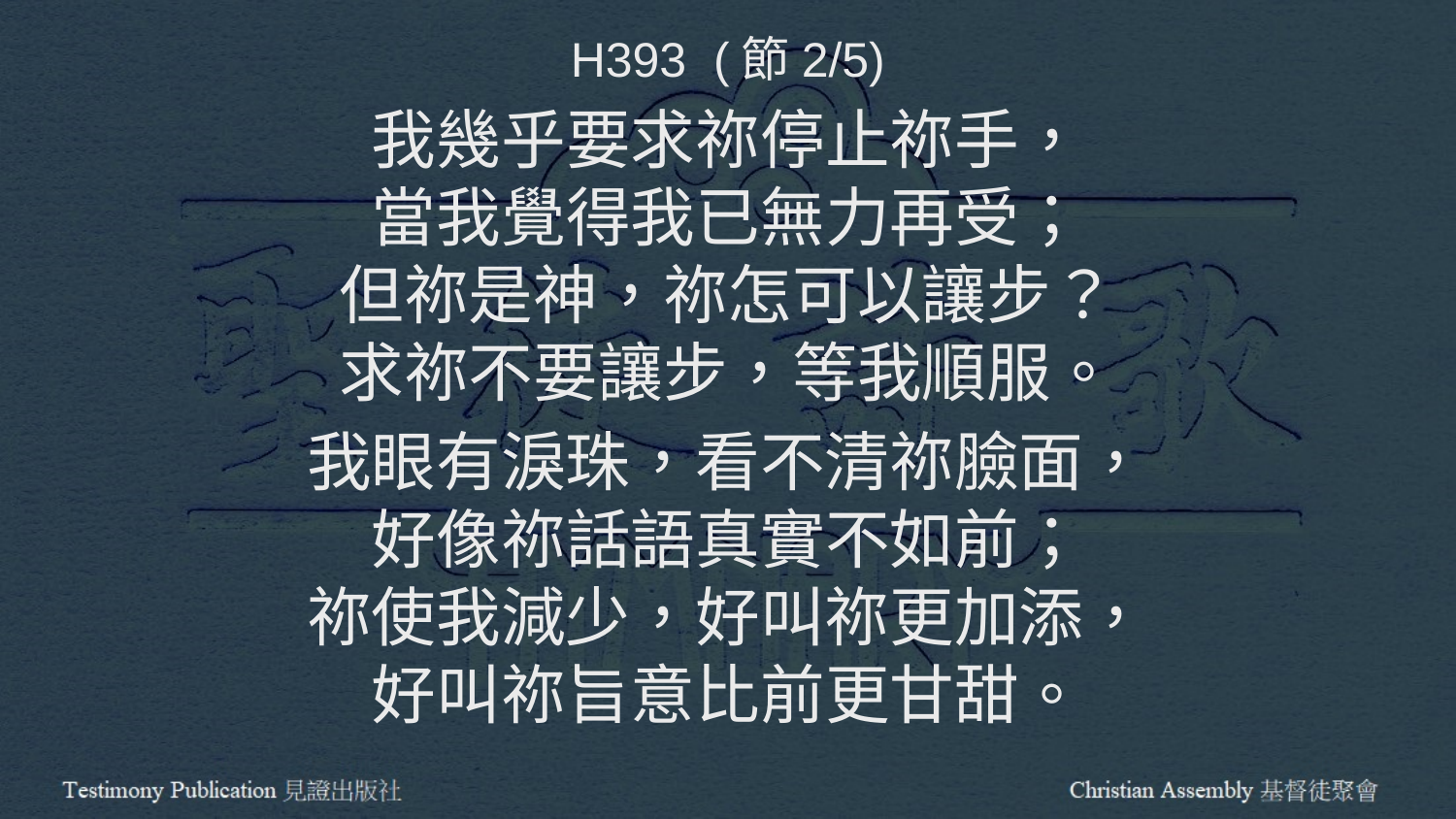

H393  (節2/5)
我幾乎要求祢停止祢手，
當我覺得我已無力再受；
但祢是神，祢怎可以讓步？
求祢不要讓步，等我順服。
我眼有淚珠，看不清祢臉面，
好像祢話語真實不如前；
祢使我減少，好叫祢更加添，
好叫祢旨意比前更甘甜。